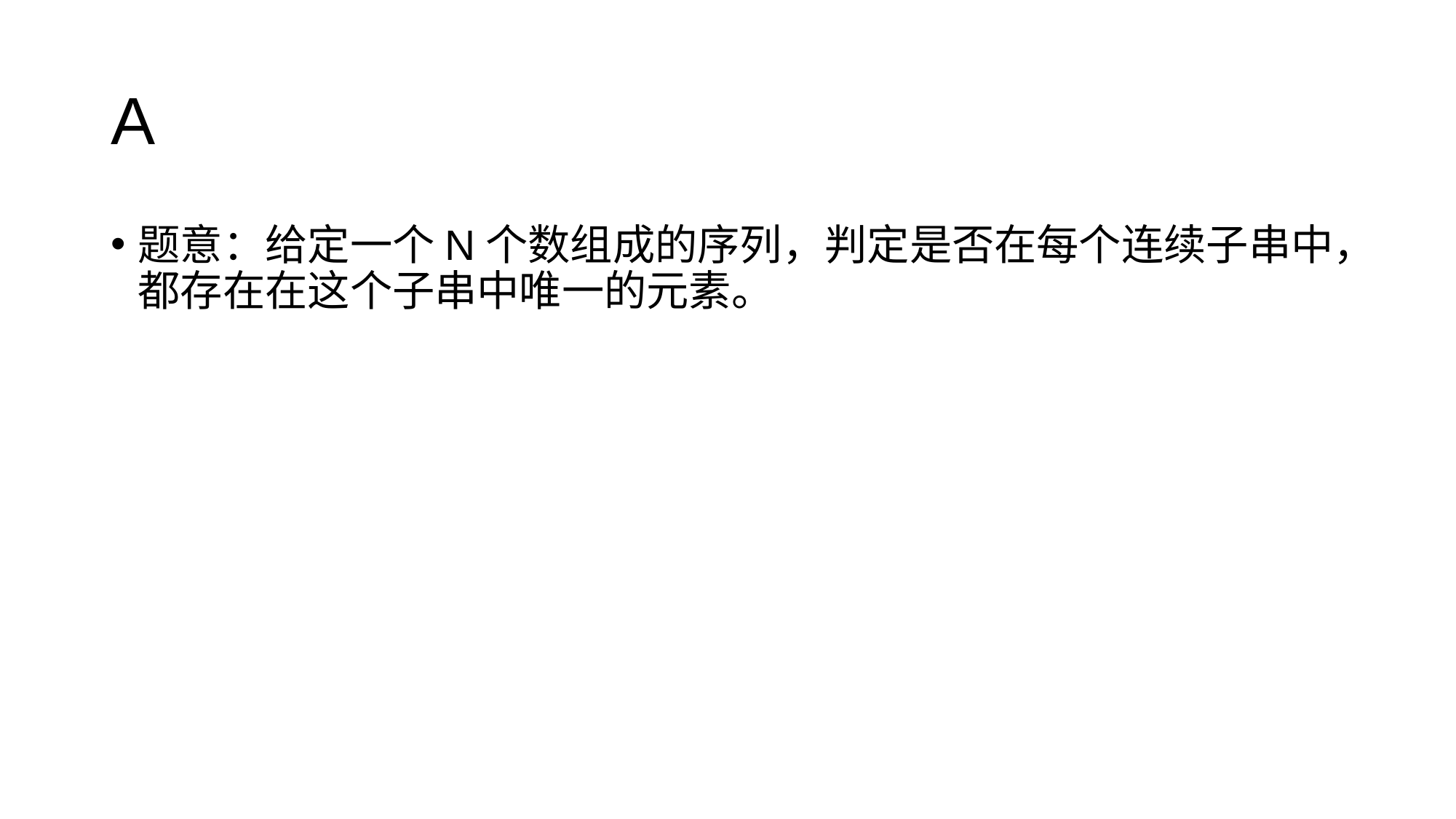

A
题意：给定一个N个数组成的序列，判定是否在每个连续子串中，都存在在这个子串中唯一的元素。